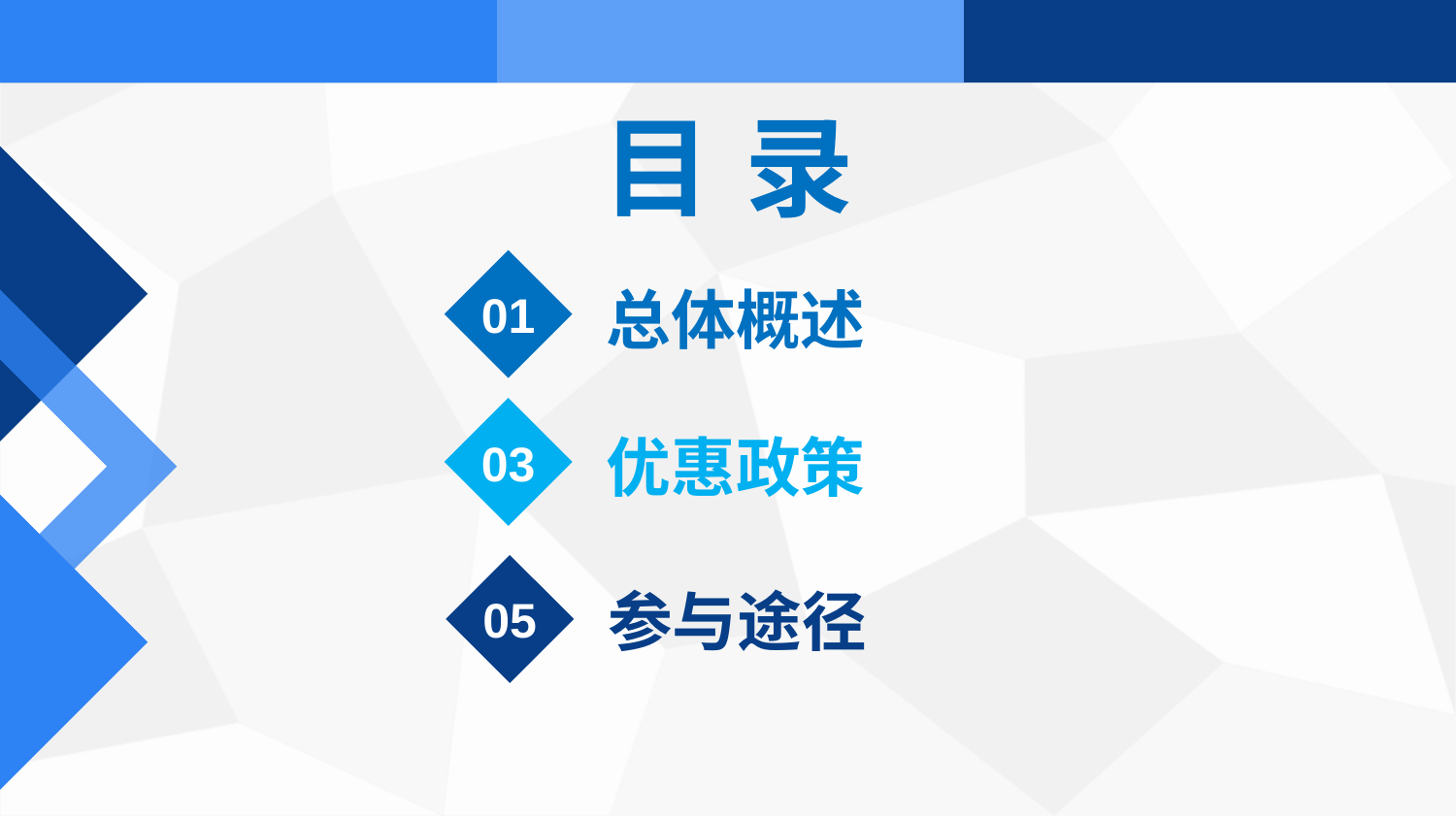

目 录

01
总体概述

03
优惠政策

参与途径
05